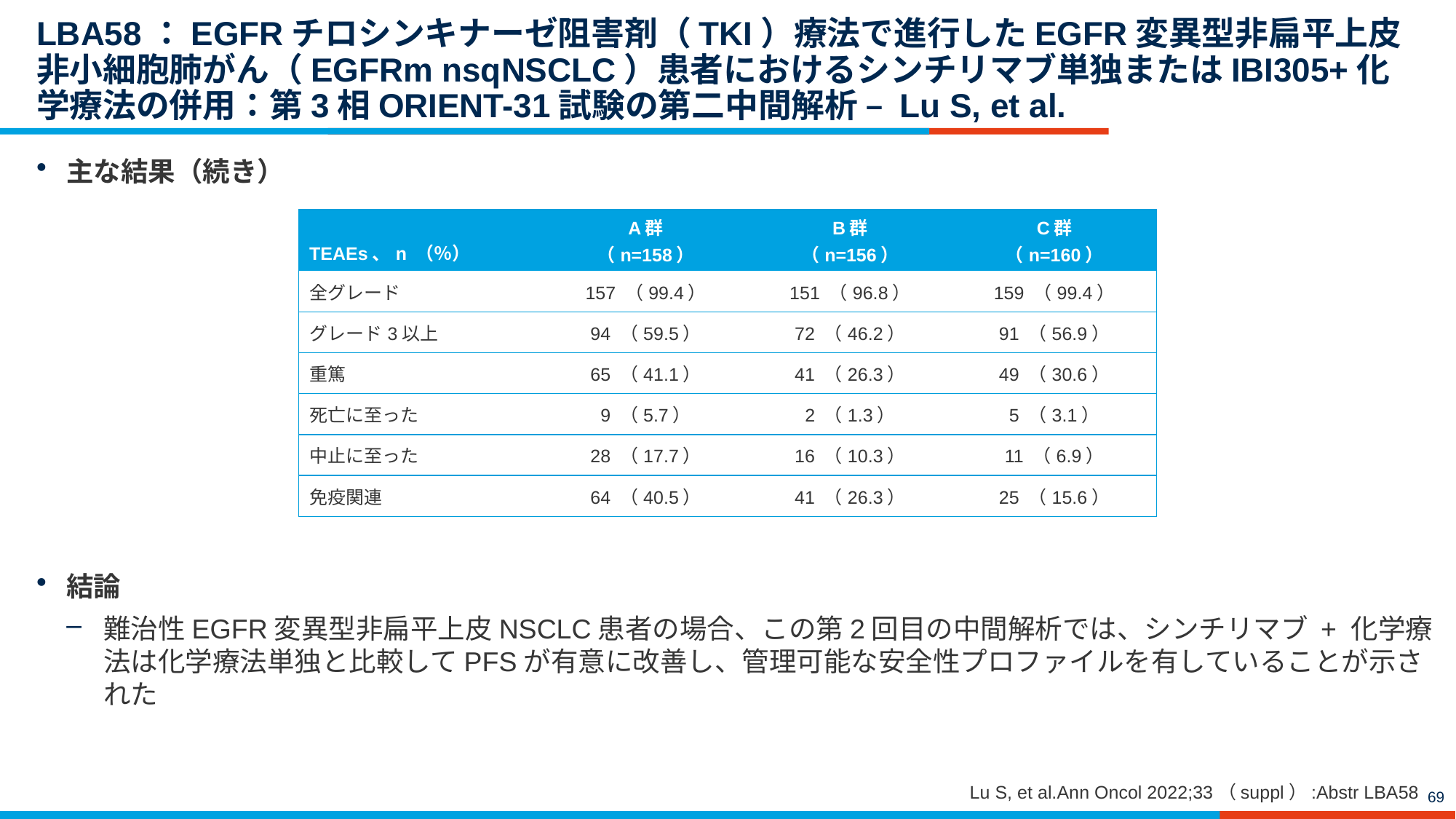

# LBA58：EGFRチロシンキナーゼ阻害剤（TKI）療法で進行したEGFR変異型非扁平上皮非小細胞肺がん（EGFRm nsqNSCLC）患者におけるシンチリマブ単独またはIBI305+化学療法の併用：第3相ORIENT-31試験の第二中間解析 – Lu S, et al.
主な結果（続き）
結論
難治性EGFR変異型非扁平上皮NSCLC患者の場合、この第2回目の中間解析では、シンチリマブ + 化学療法は化学療法単独と比較してPFSが有意に改善し、管理可能な安全性プロファイルを有していることが示された
| TEAEs、n （％） | A群 （n=158） | B群 （n=156） | C群 （n=160） |
| --- | --- | --- | --- |
| 全グレード | 157 （99.4） | 151 （96.8） | 159 （99.4） |
| グレード3以上 | 94 （59.5） | 72 （46.2） | 91 （56.9） |
| 重篤 | 65 （41.1） | 41 （26.3） | 49 （30.6） |
| 死亡に至った | 9 （5.7） | 2 （1.3） | 5 （3.1） |
| 中止に至った | 28 （17.7） | 16 （10.3） | 11 （6.9） |
| 免疫関連 | 64 （40.5） | 41 （26.3） | 25 （15.6） |
Lu S, et al.Ann Oncol 2022;33（suppl）:Abstr LBA58